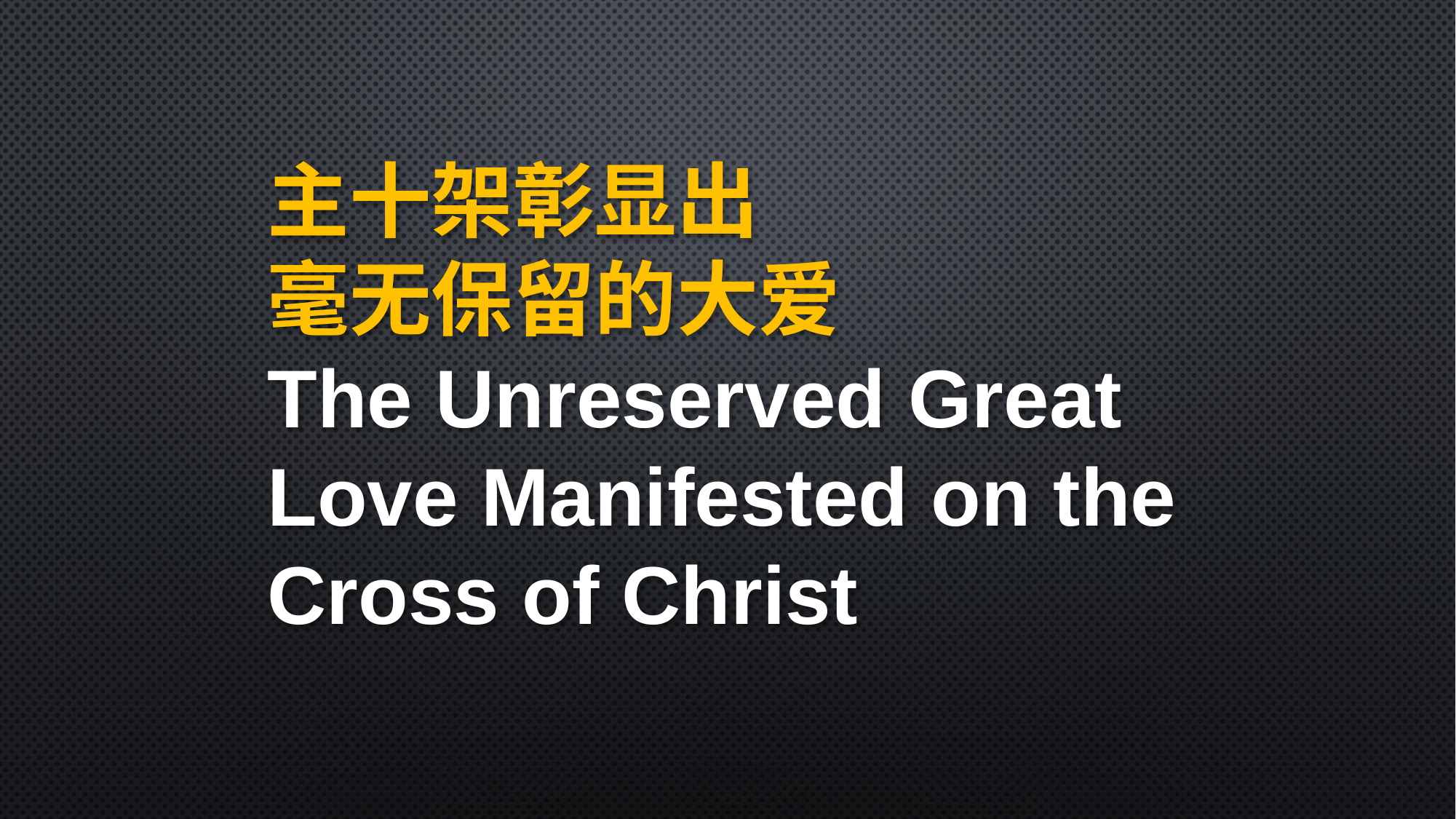

主十架彰显出
毫无保留的大爱
The Unreserved Great Love Manifested on the Cross of Christ